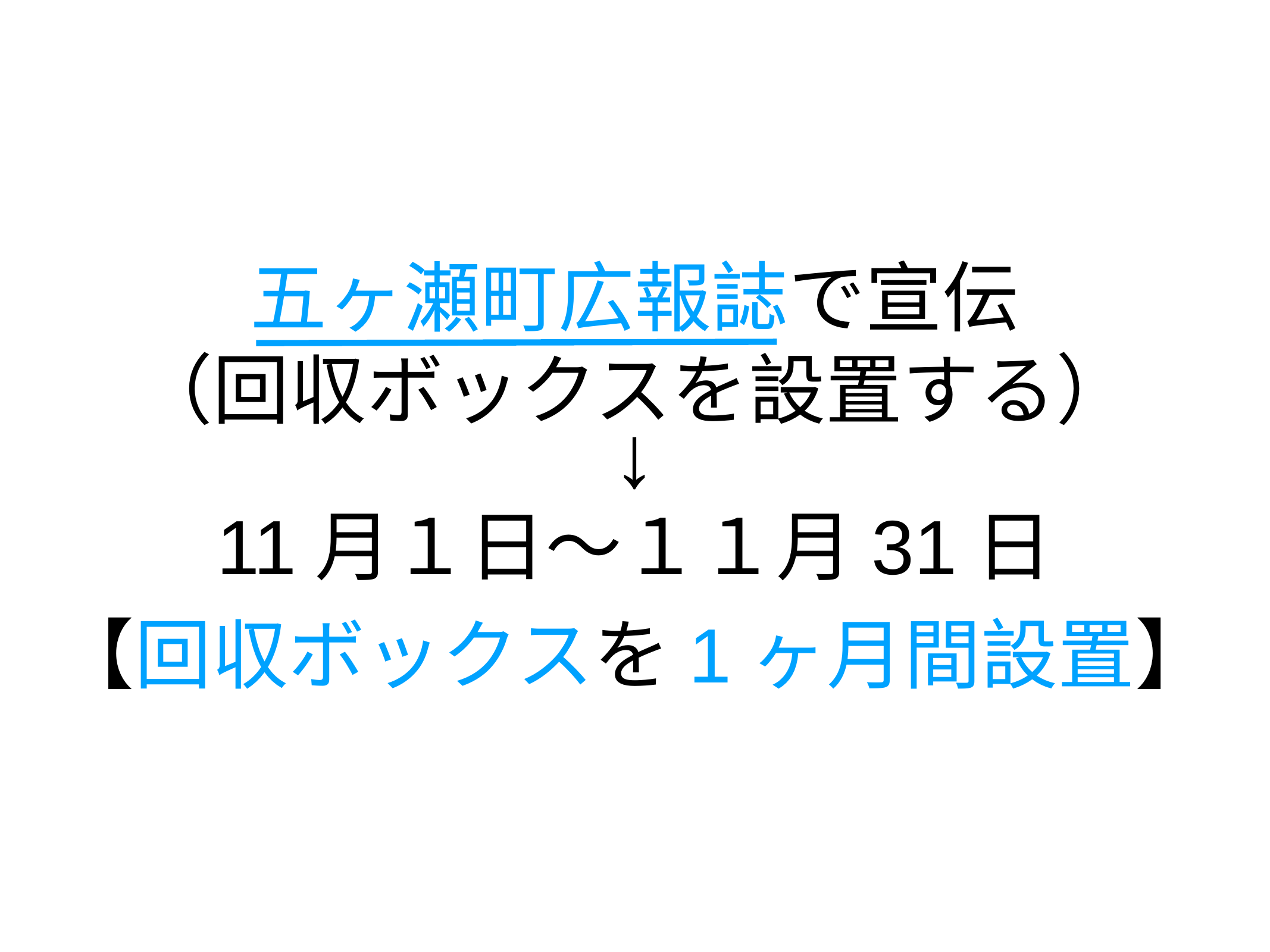

五ヶ瀬町広報誌で宣伝
（回収ボックスを設置する）

↓
11月１日〜１１月31日
【回収ボックスを1ヶ月間設置】